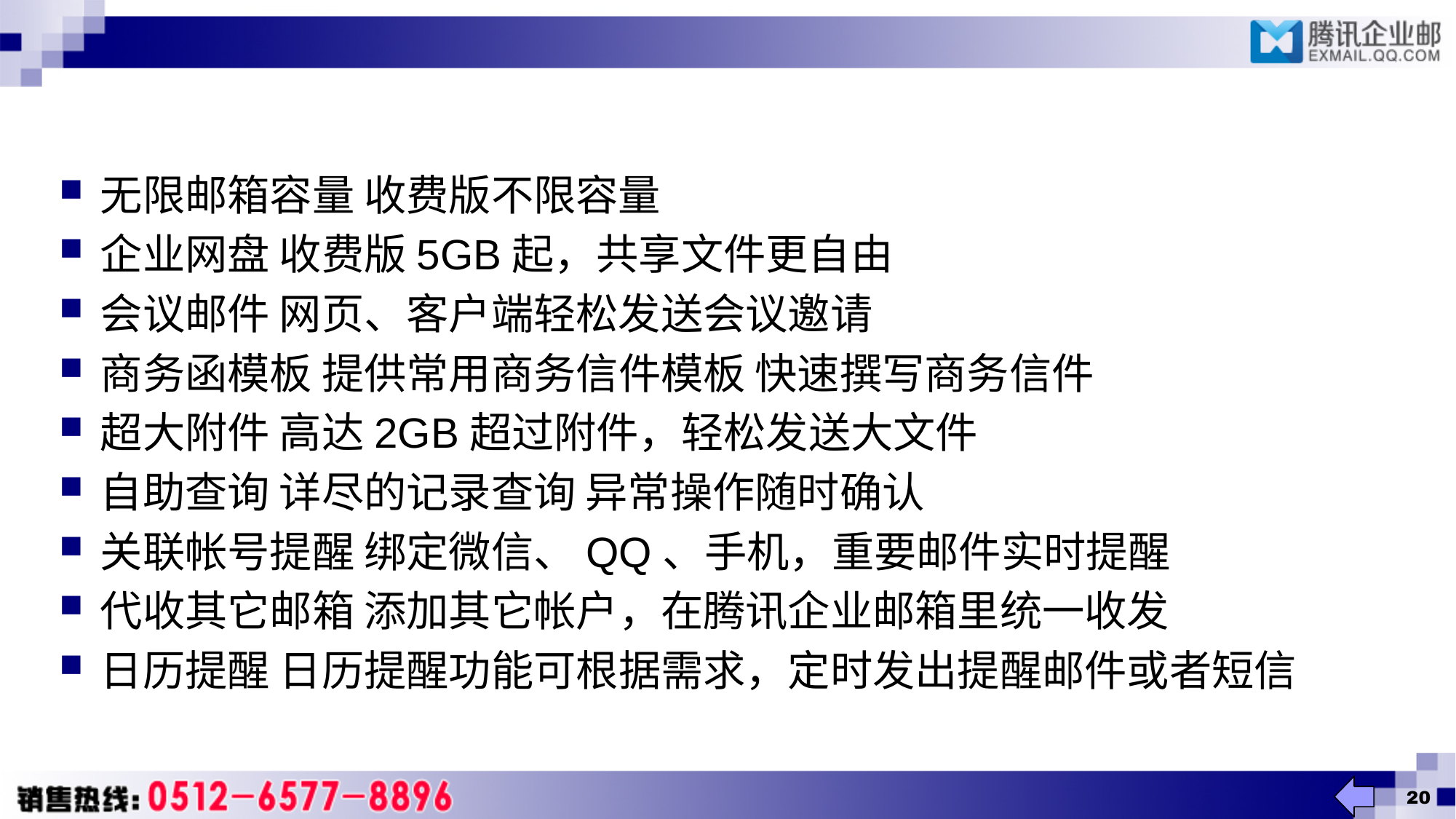

无限邮箱容量 收费版不限容量
企业网盘 收费版5GB起，共享文件更自由
会议邮件 网页、客户端轻松发送会议邀请
商务函模板 提供常用商务信件模板 快速撰写商务信件
超大附件 高达2GB超过附件，轻松发送大文件
自助查询 详尽的记录查询 异常操作随时确认
关联帐号提醒 绑定微信、QQ、手机，重要邮件实时提醒
代收其它邮箱 添加其它帐户，在腾讯企业邮箱里统一收发
日历提醒 日历提醒功能可根据需求，定时发出提醒邮件或者短信

20